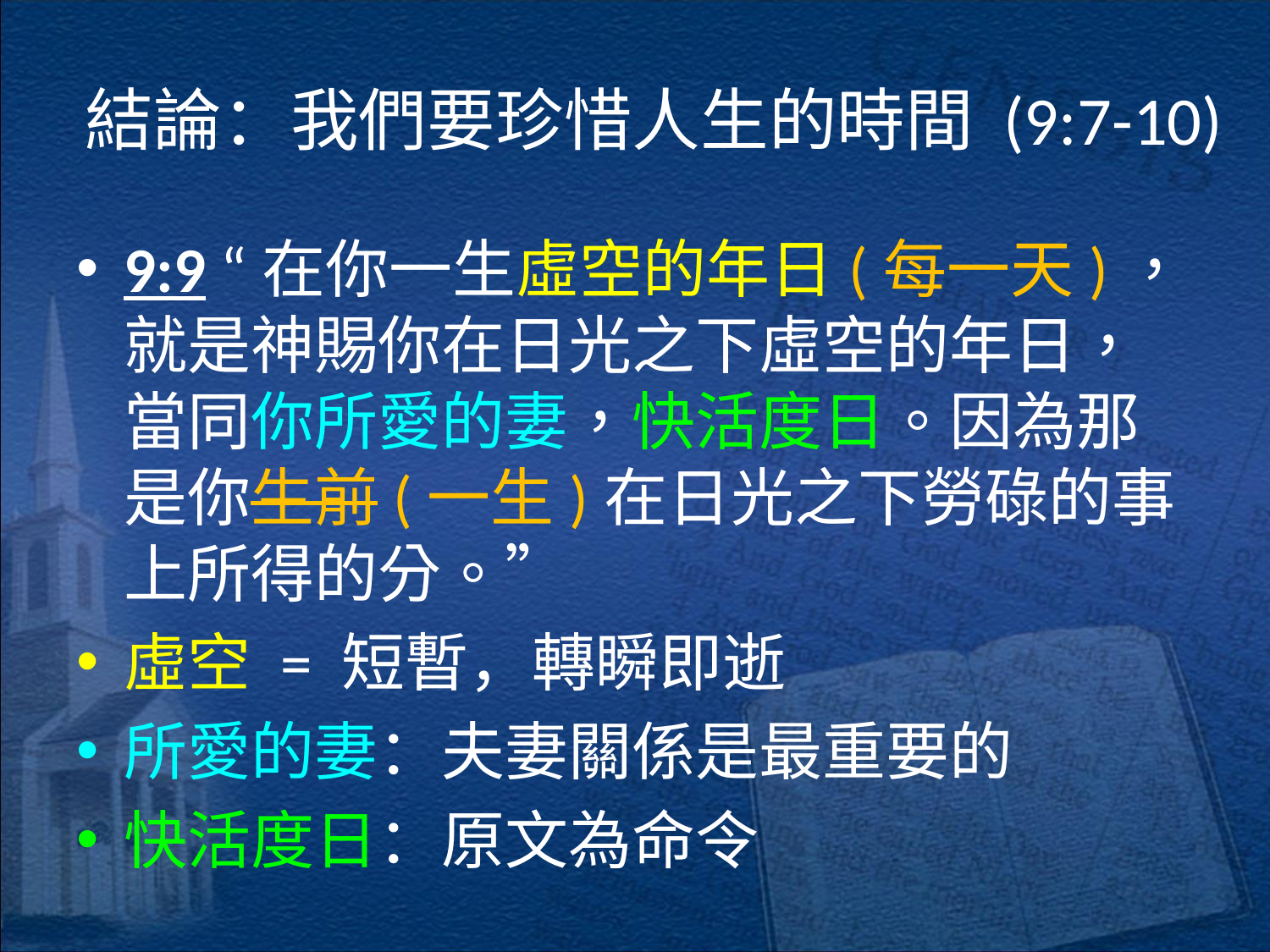

# 結論：我們要珍惜人生的時間 (9:7-10)
9:9 “在你一生虛空的年日(每一天)，就是神賜你在日光之下虛空的年日，當同你所愛的妻，快活度日。因為那是你生前(一生)在日光之下勞碌的事上所得的分。”
虛空 = 短暫，轉瞬即逝
所愛的妻：夫妻關係是最重要的
快活度日：原文為命令